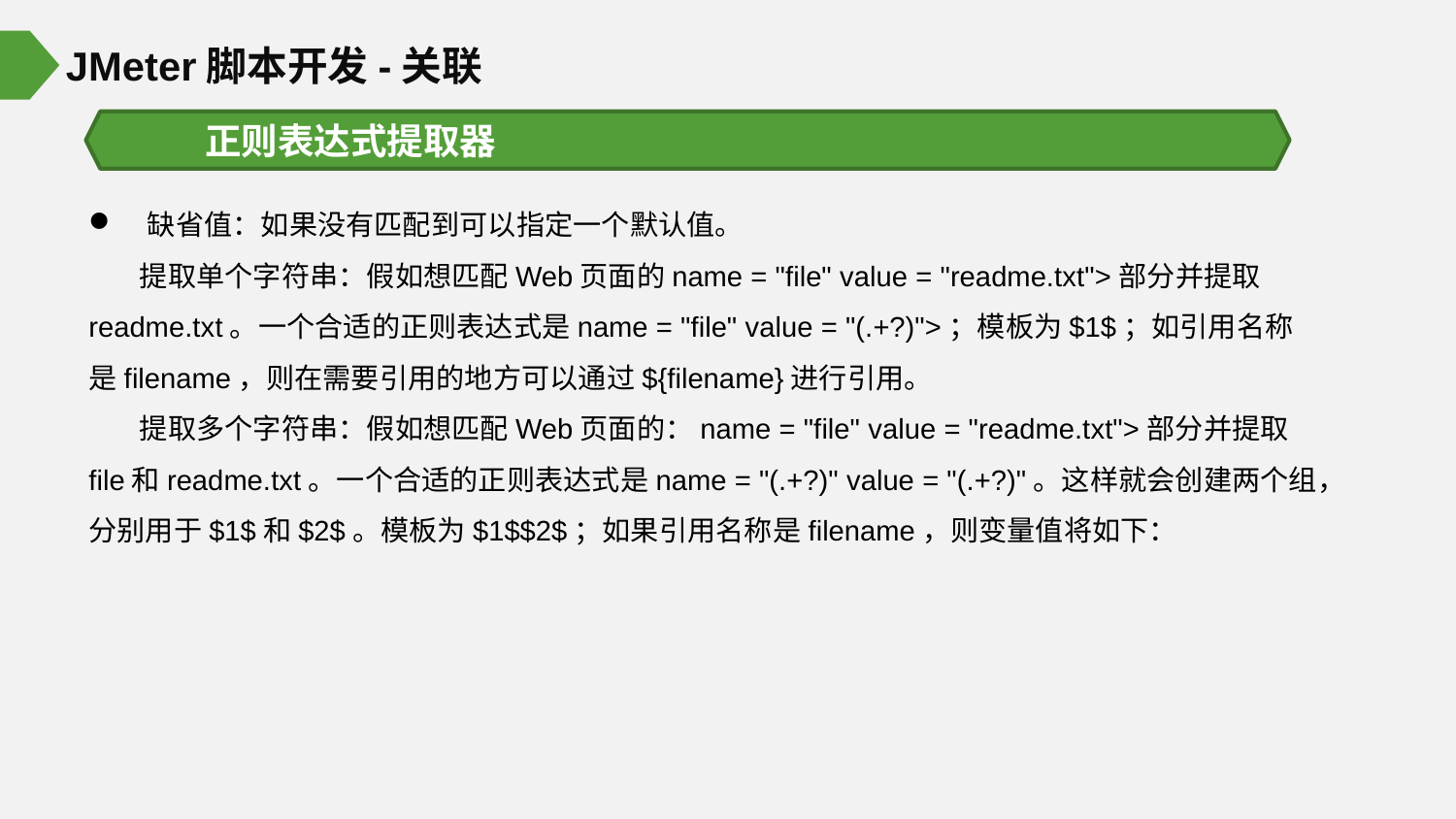

JMeter脚本开发-关联
正则表达式提取器
 缺省值：如果没有匹配到可以指定一个默认值。
       提取单个字符串：假如想匹配Web页面的name = "file" value = "readme.txt">部分并提取readme.txt。一个合适的正则表达式是name = "file" value = "(.+?)">；模板为$1$；如引用名称是filename，则在需要引用的地方可以通过${filename}进行引用。
       提取多个字符串：假如想匹配Web页面的：name = "file" value = "readme.txt">部分并提取file和readme.txt。一个合适的正则表达式是name = "(.+?)" value = "(.+?)"。这样就会创建两个组，分别用于$1$和$2$。模板为$1$$2$；如果引用名称是filename，则变量值将如下：